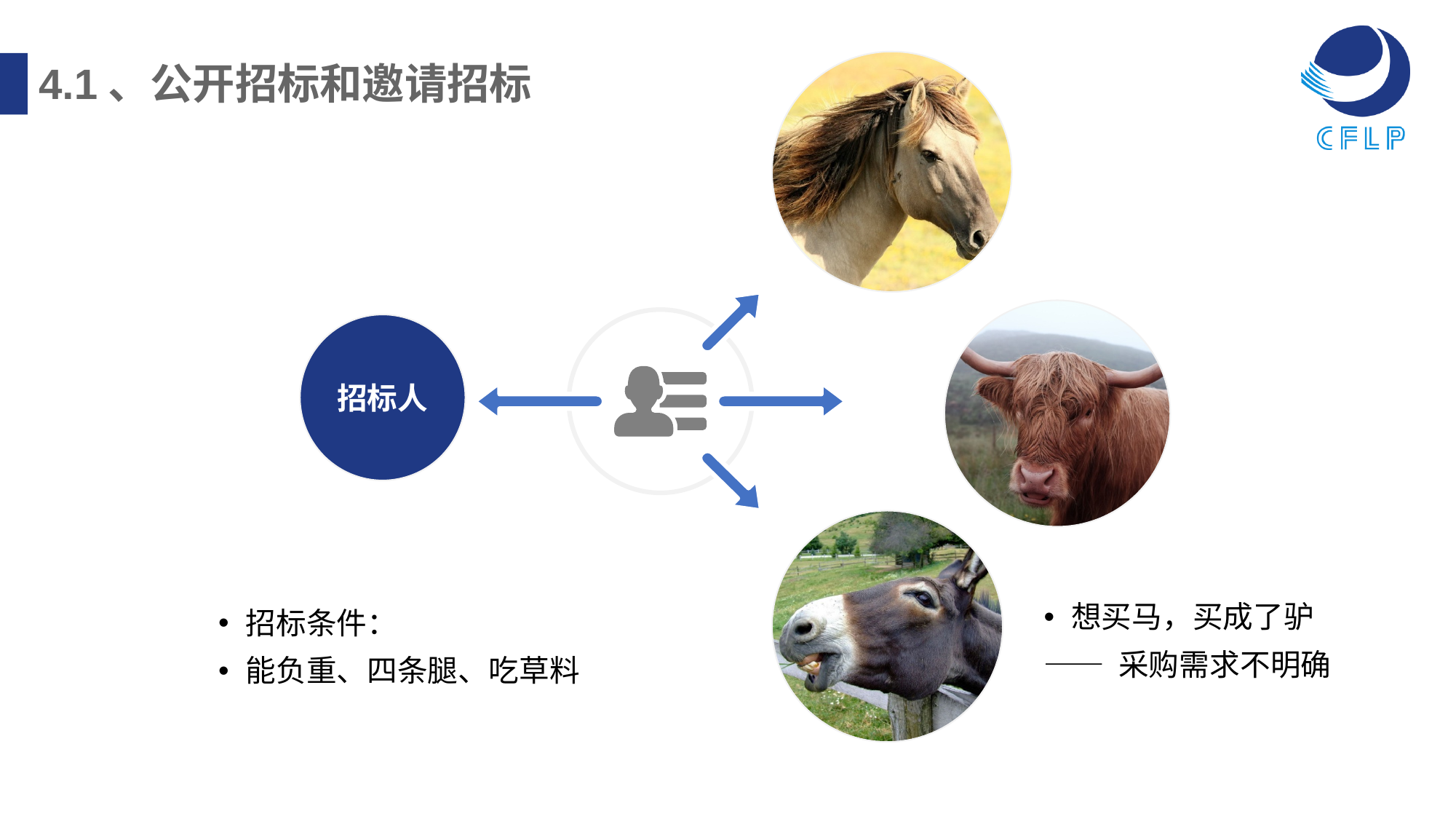

4.1、公开招标和邀请招标

招标人

想买马，买成了驴
—— 采购需求不明确

招标条件：
能负重、四条腿、吃草料